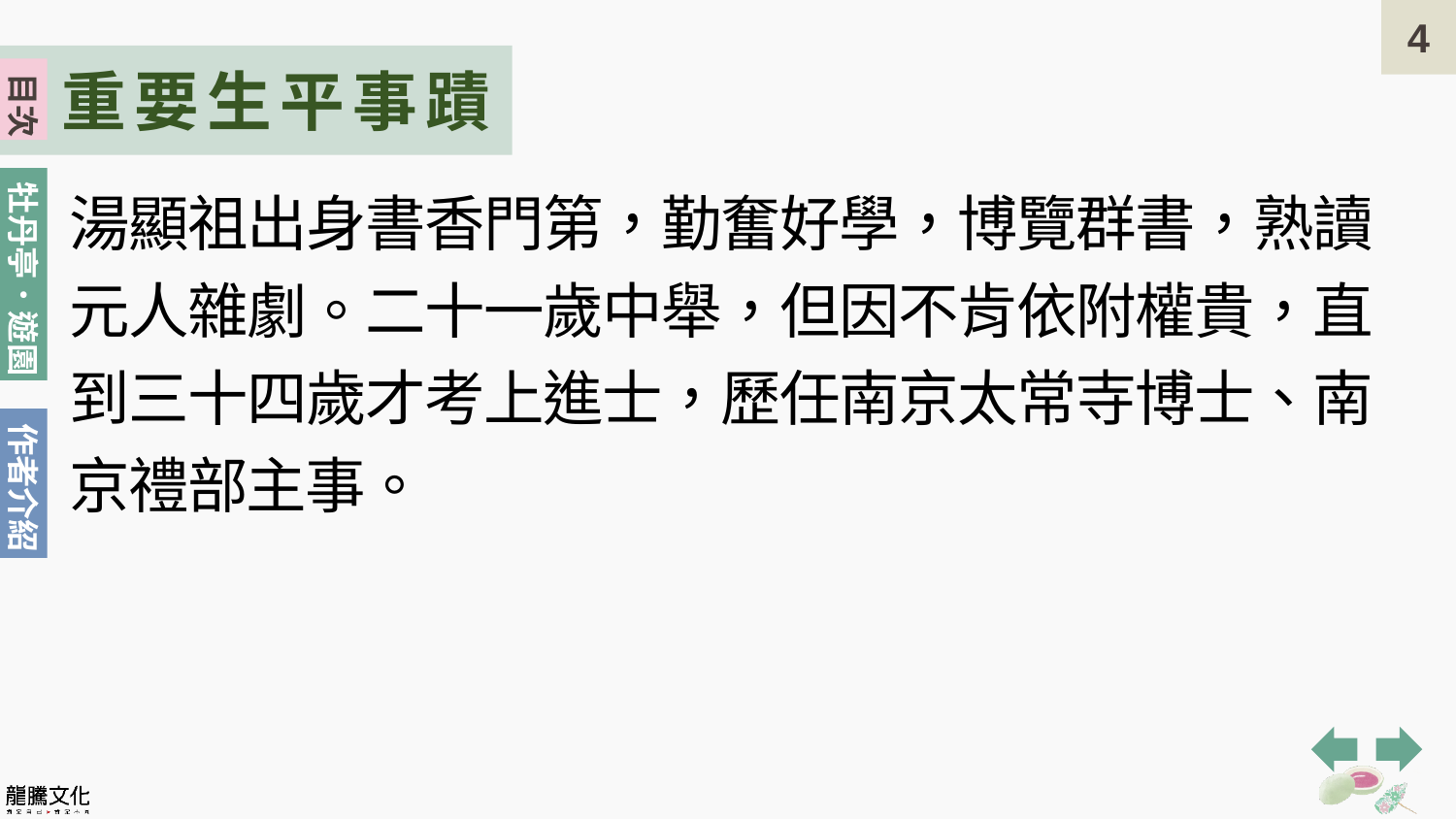

重要生平事蹟
目次
湯顯祖出身書香門第，勤奮好學，博覽群書，熟讀元人雜劇。二十一歲中舉，但因不肯依附權貴，直到三十四歲才考上進士，歷任南京太常寺博士、南京禮部主事。